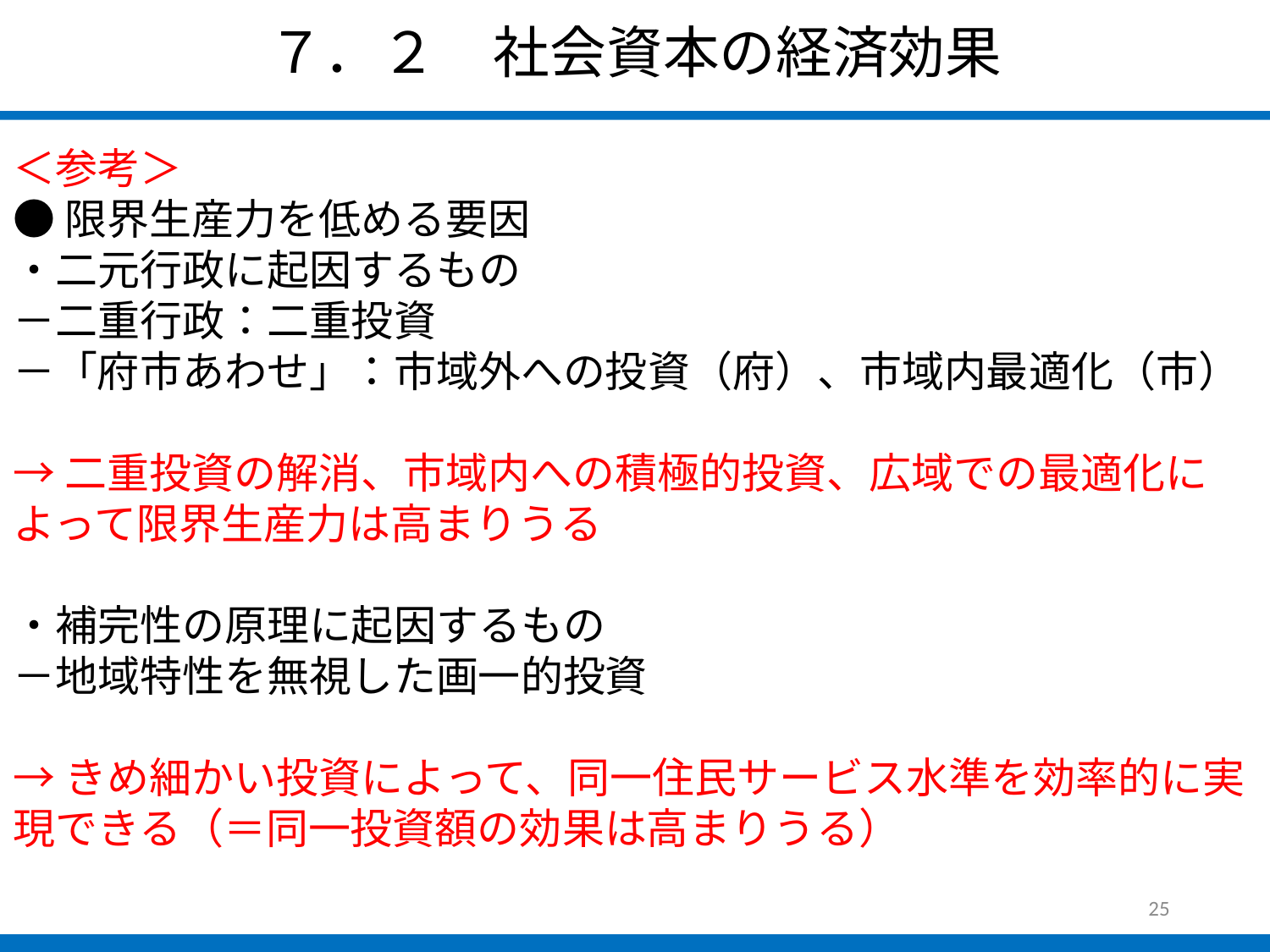

７．２　社会資本の経済効果

＜参考＞
●限界生産力を低める要因
・二元行政に起因するもの
－二重行政：二重投資
－「府市あわせ」：市域外への投資（府）、市域内最適化（市）

→二重投資の解消、市域内への積極的投資、広域での最適化によって限界生産力は高まりうる

・補完性の原理に起因するもの
－地域特性を無視した画一的投資

→きめ細かい投資によって、同一住民サービス水準を効率的に実現できる（＝同一投資額の効果は高まりうる）
25